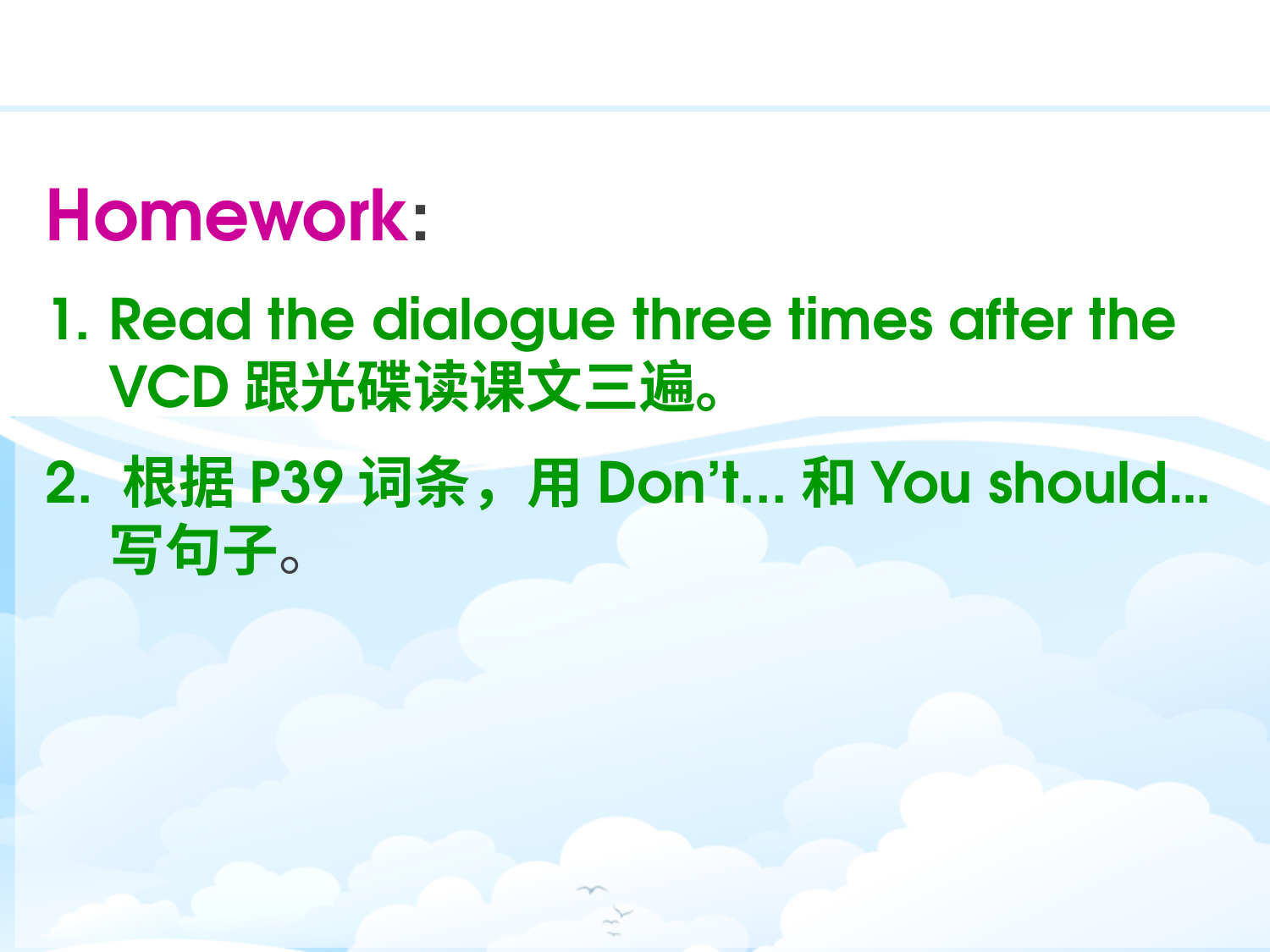

Homework:
Read the dialogue three times after the VCD跟光碟读课文三遍。
2. 根据P39词条，用Don’t...和You should…写句子。